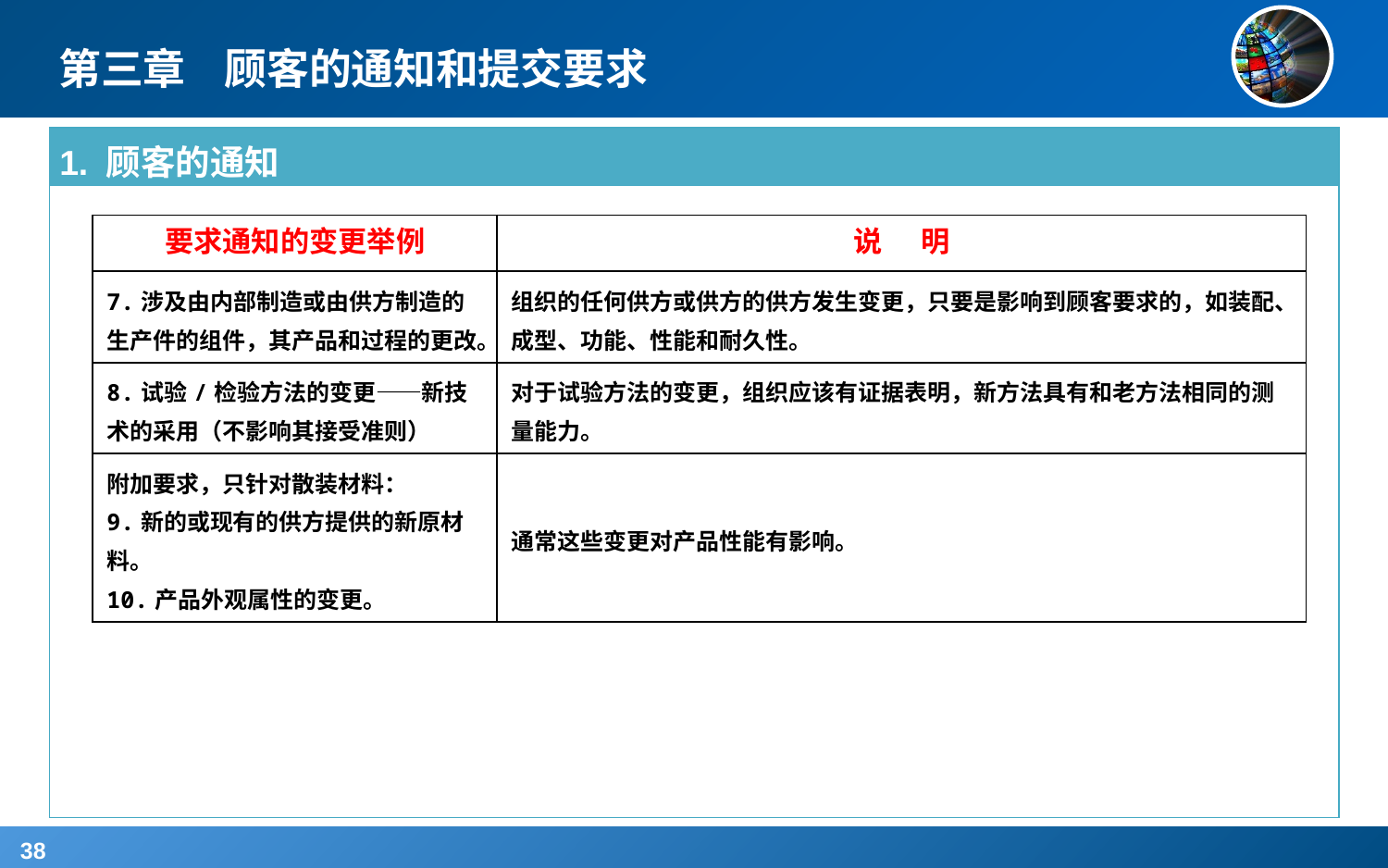

# 第三章    顾客的通知和提交要求
| 1. 顾客的通知 |
| --- |
|  |
| 要求通知的变更举例 | 说 明 |
| --- | --- |
| 7.涉及由内部制造或由供方制造的生产件的组件，其产品和过程的更改。 | 组织的任何供方或供方的供方发生变更，只要是影响到顾客要求的，如装配、成型、功能、性能和耐久性。 |
| 8.试验/检验方法的变更——新技术的采用（不影响其接受准则） | 对于试验方法的变更，组织应该有证据表明，新方法具有和老方法相同的测量能力。 |
| 附加要求，只针对散装材料： 9.新的或现有的供方提供的新原材料。 10.产品外观属性的变更。 | 通常这些变更对产品性能有影响。 |